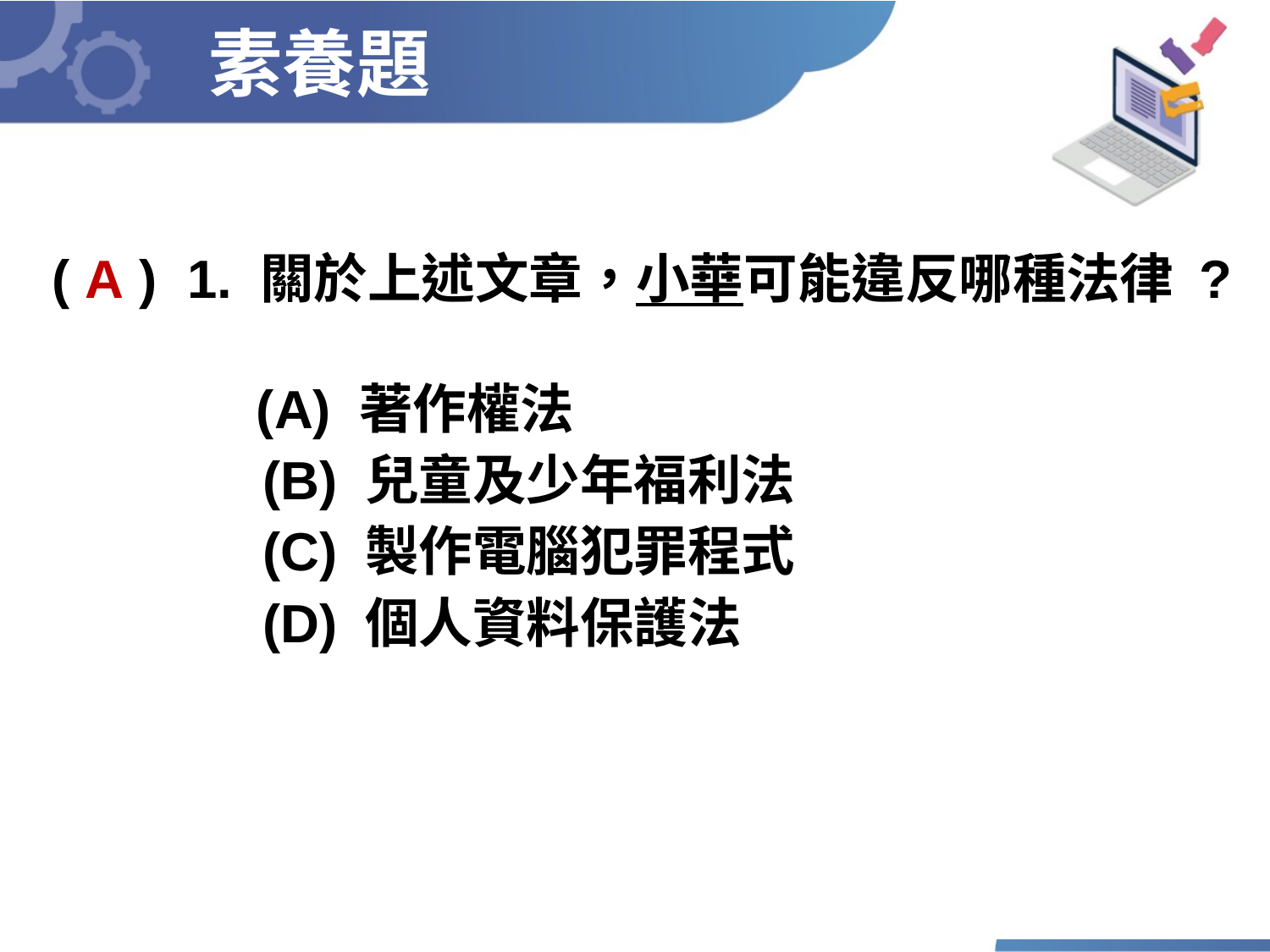

素養題
( A )  1. 關於上述文章，小華可能違反哪種法律 ?
	            (A) 著作權法
              (B) 兒童及少年福利法
              (C) 製作電腦犯罪程式
              (D) 個人資料保護法